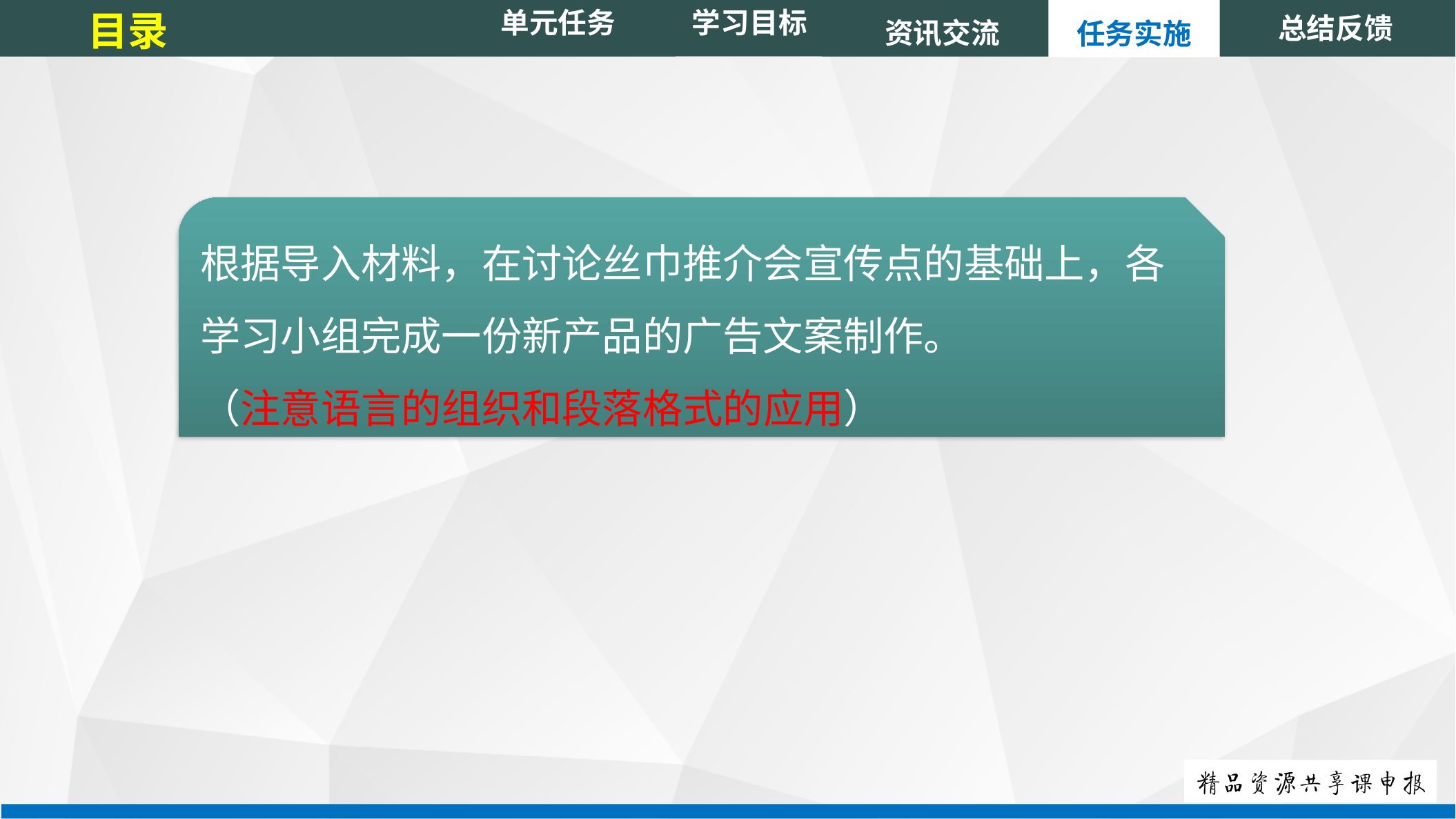

单元任务
目录
总结反馈
资讯交流
任务实施

学习目标

根据导入材料，在讨论丝巾推介会宣传点的基础上，各学习小组完成一份新产品的广告文案制作。
（注意语言的组织和段落格式的应用）